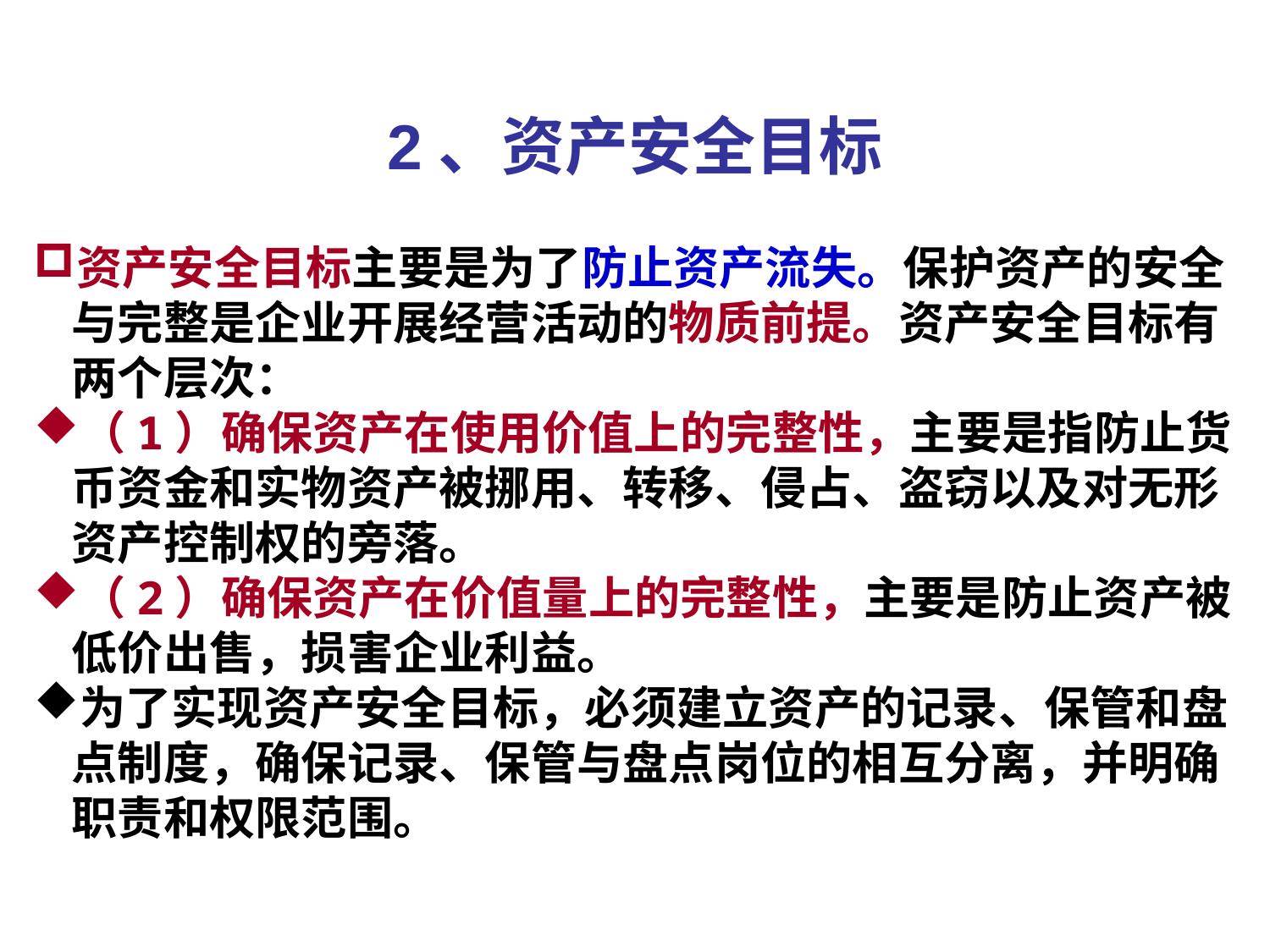

2、资产安全目标
资产安全目标主要是为了防止资产流失。保护资产的安全与完整是企业开展经营活动的物质前提。资产安全目标有两个层次：
（1）确保资产在使用价值上的完整性，主要是指防止货币资金和实物资产被挪用、转移、侵占、盗窃以及对无形资产控制权的旁落。
（2）确保资产在价值量上的完整性，主要是防止资产被低价出售，损害企业利益。
为了实现资产安全目标，必须建立资产的记录、保管和盘点制度，确保记录、保管与盘点岗位的相互分离，并明确职责和权限范围。